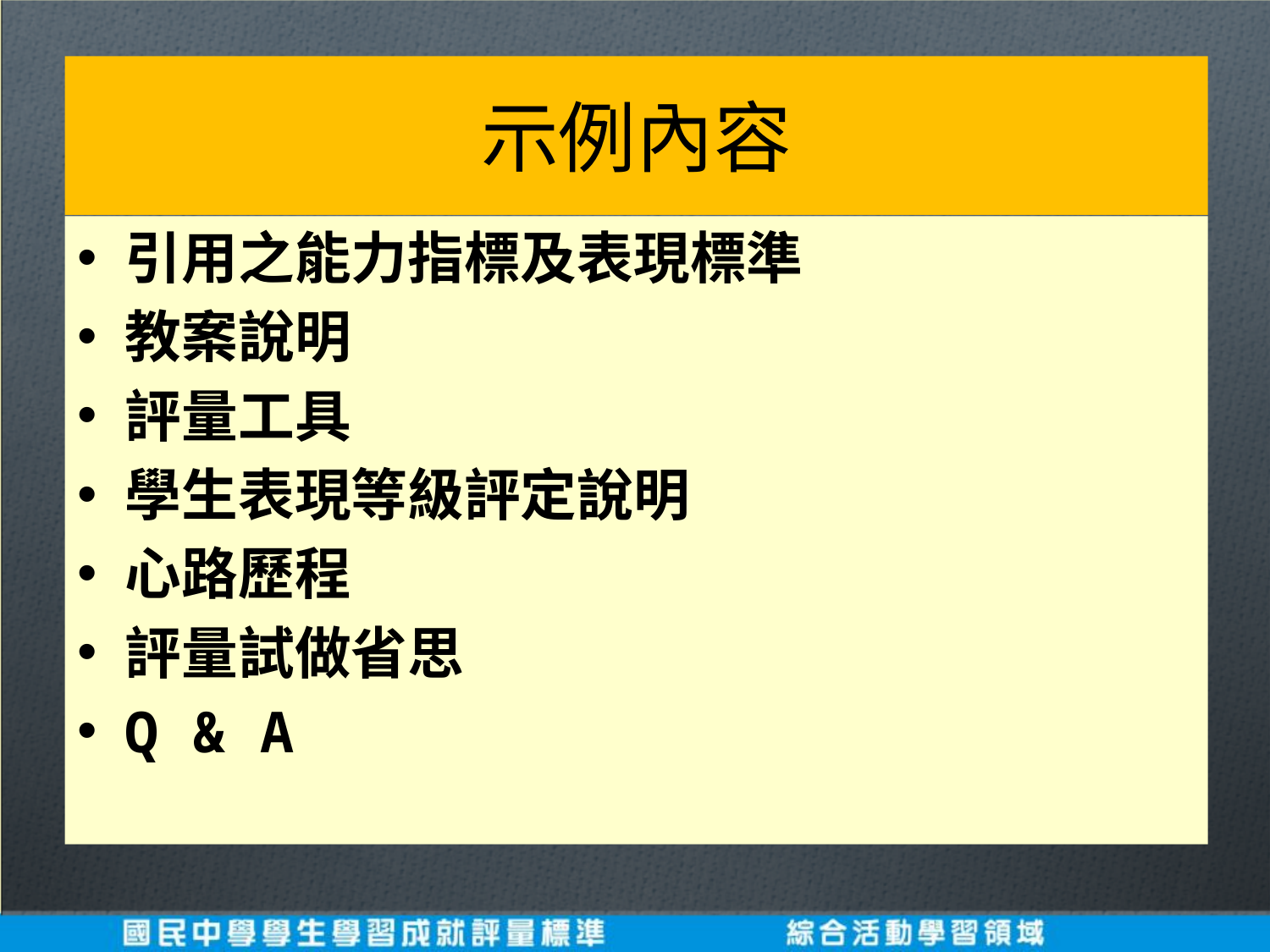

# 示例內容
引用之能力指標及表現標準
教案說明
評量工具
學生表現等級評定說明
心路歷程
評量試做省思
Q & A